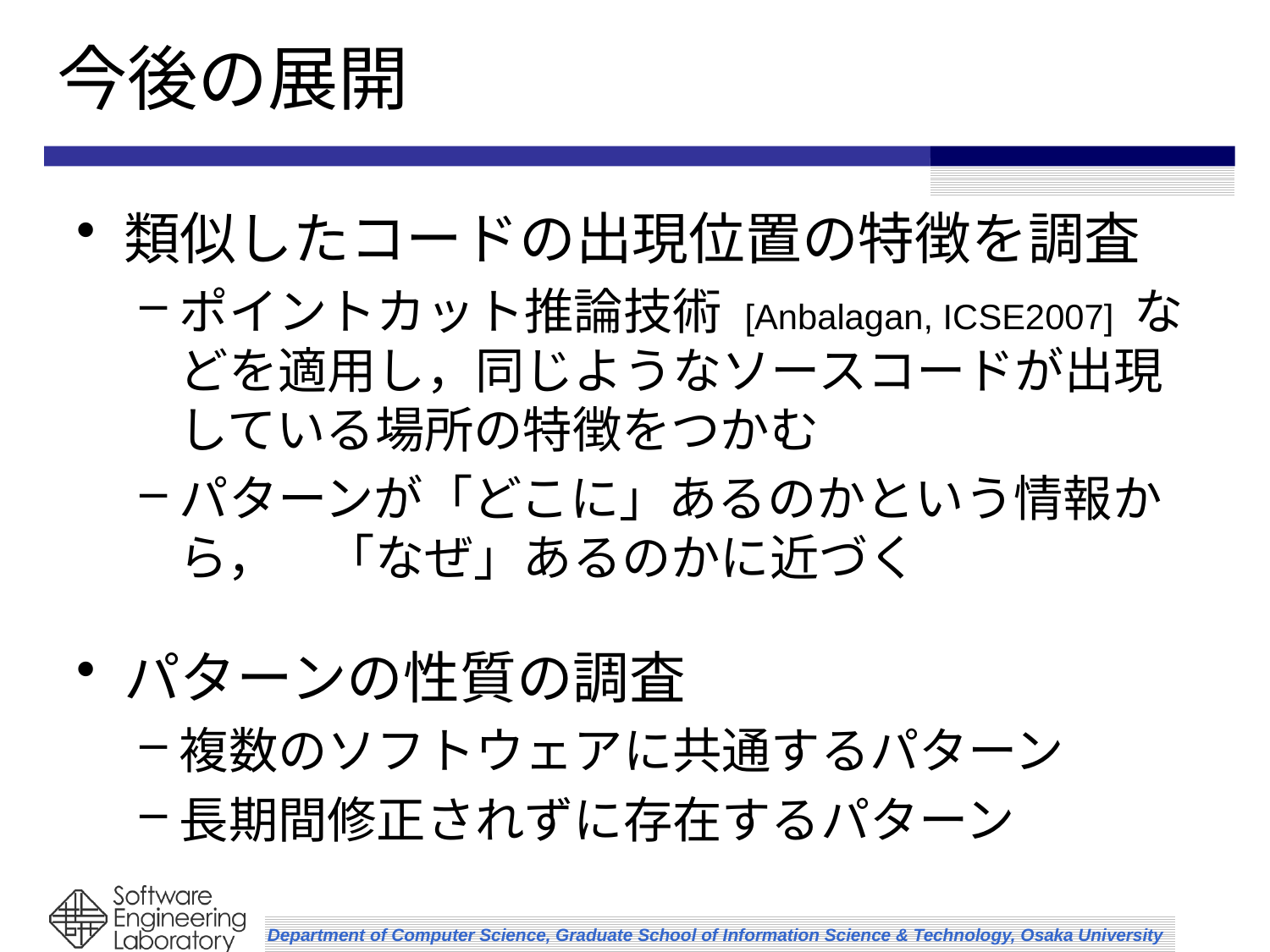

# 今後の展開
類似したコードの出現位置の特徴を調査
ポイントカット推論技術 [Anbalagan, ICSE2007] などを適用し，同じようなソースコードが出現している場所の特徴をつかむ
パターンが「どこに」あるのかという情報から，　「なぜ」あるのかに近づく

パターンの性質の調査
複数のソフトウェアに共通するパターン
長期間修正されずに存在するパターン